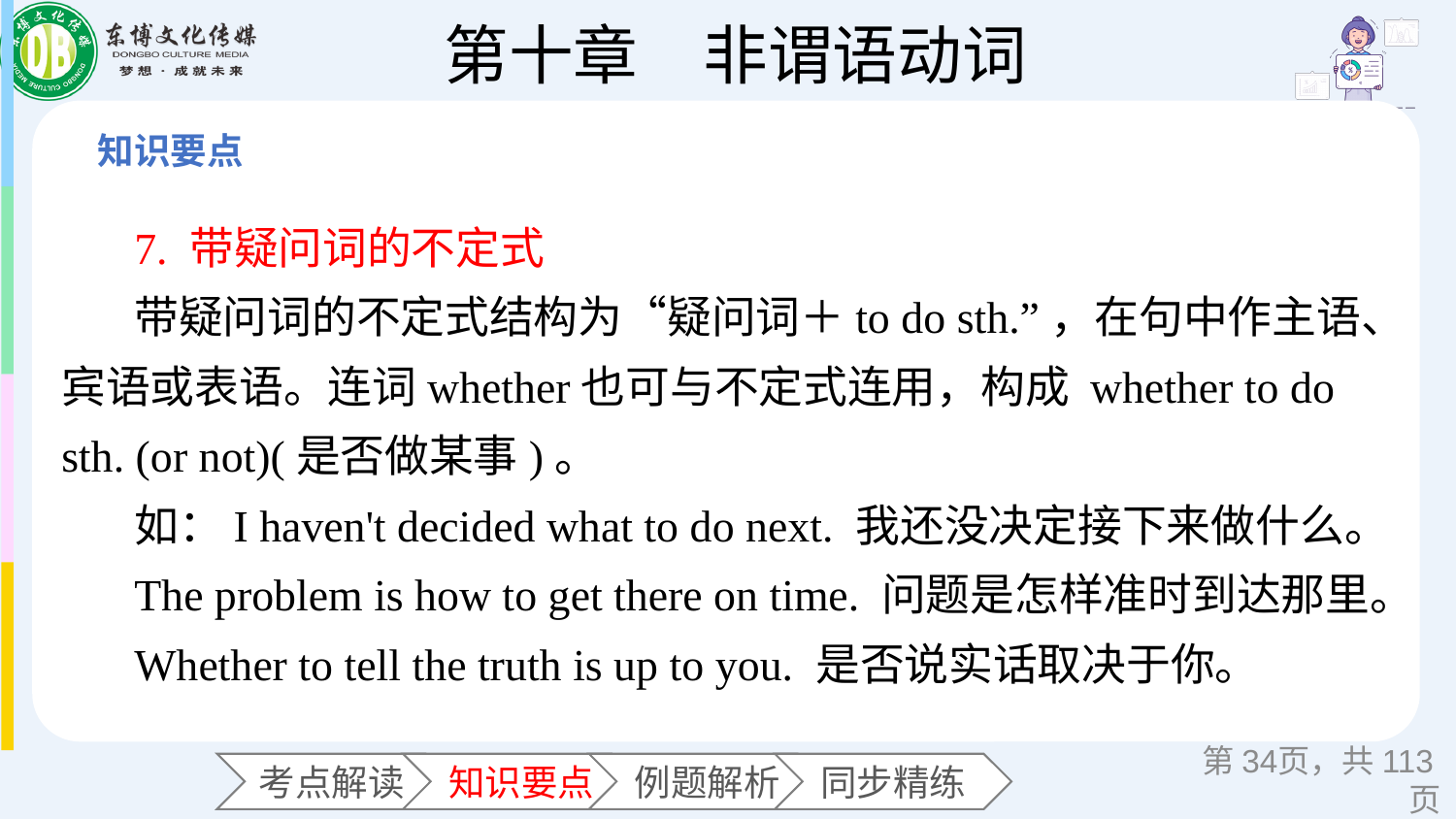

7. 带疑问词的不定式
带疑问词的不定式结构为“疑问词＋to do sth.”，在句中作主语、宾语或表语。连词whether也可与不定式连用，构成 whether to do sth. (or not)(是否做某事)。
如：I haven't decided what to do next. 我还没决定接下来做什么。
The problem is how to get there on time. 问题是怎样准时到达那里。
Whether to tell the truth is up to you. 是否说实话取决于你。
第34页，共113页